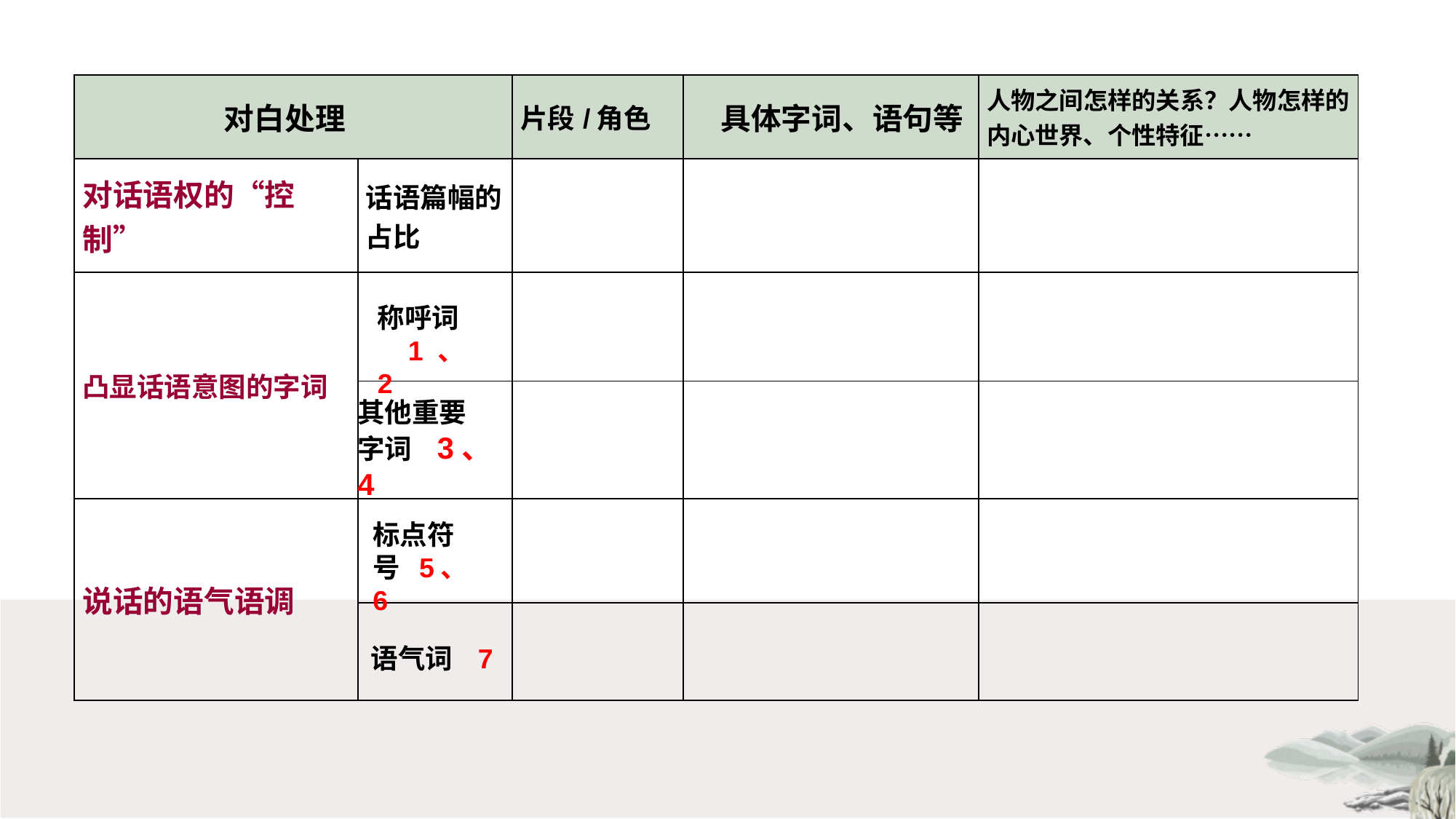

| 对白处理 |  | 片段/角色 | 具体字词、语句等 | 人物之间怎样的关系？人物怎样的内心世界、个性特征…… |
| --- | --- | --- | --- | --- |
| 对话语权的“控制” | 话语篇幅的占比 |  |  |  |
| 凸显话语意图的字词 |  |  |  |  |
|  |  |  |  |  |
| 说话的语气语调 |  |  |  |  |
|  |  |  |  |  |
称呼词
    1 、2
其他重要字词   3、4
标点符号  5、6
语气词   7